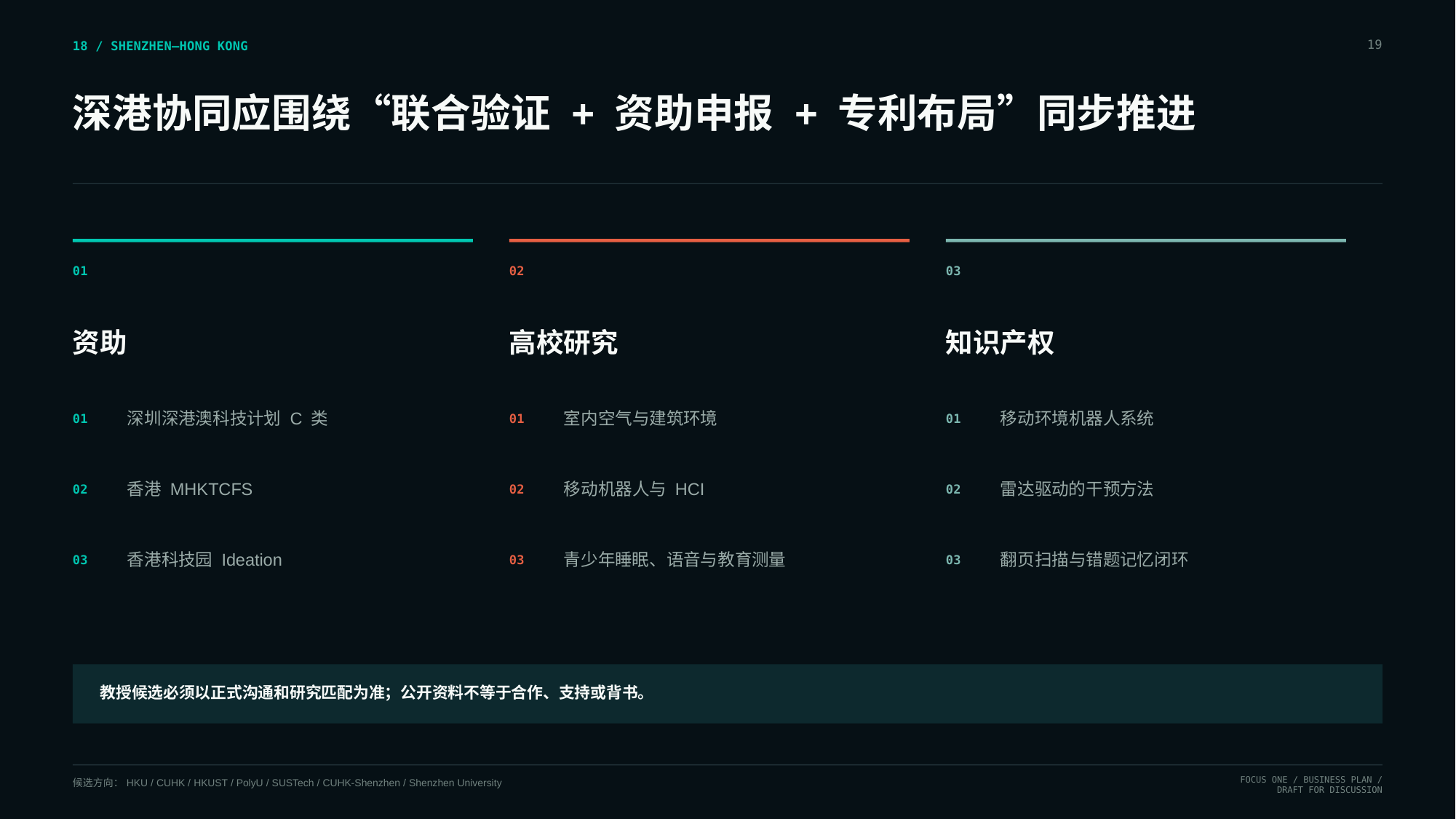

19
18 / SHENZHEN–HONG KONG
深港协同应围绕“联合验证 + 资助申报 + 专利布局”同步推进

01
02
03
资助
高校研究
知识产权
深圳深港澳科技计划 C 类
室内空气与建筑环境
移动环境机器人系统
01
01
01
香港 MHKTCFS
移动机器人与 HCI
雷达驱动的干预方法
02
02
02
香港科技园 Ideation
青少年睡眠、语音与教育测量
翻页扫描与错题记忆闭环
03
03
03

教授候选必须以正式沟通和研究匹配为准；公开资料不等于合作、支持或背书。

候选方向：HKU / CUHK / HKUST / PolyU / SUSTech / CUHK-Shenzhen / Shenzhen University
FOCUS ONE / BUSINESS PLAN / DRAFT FOR DISCUSSION